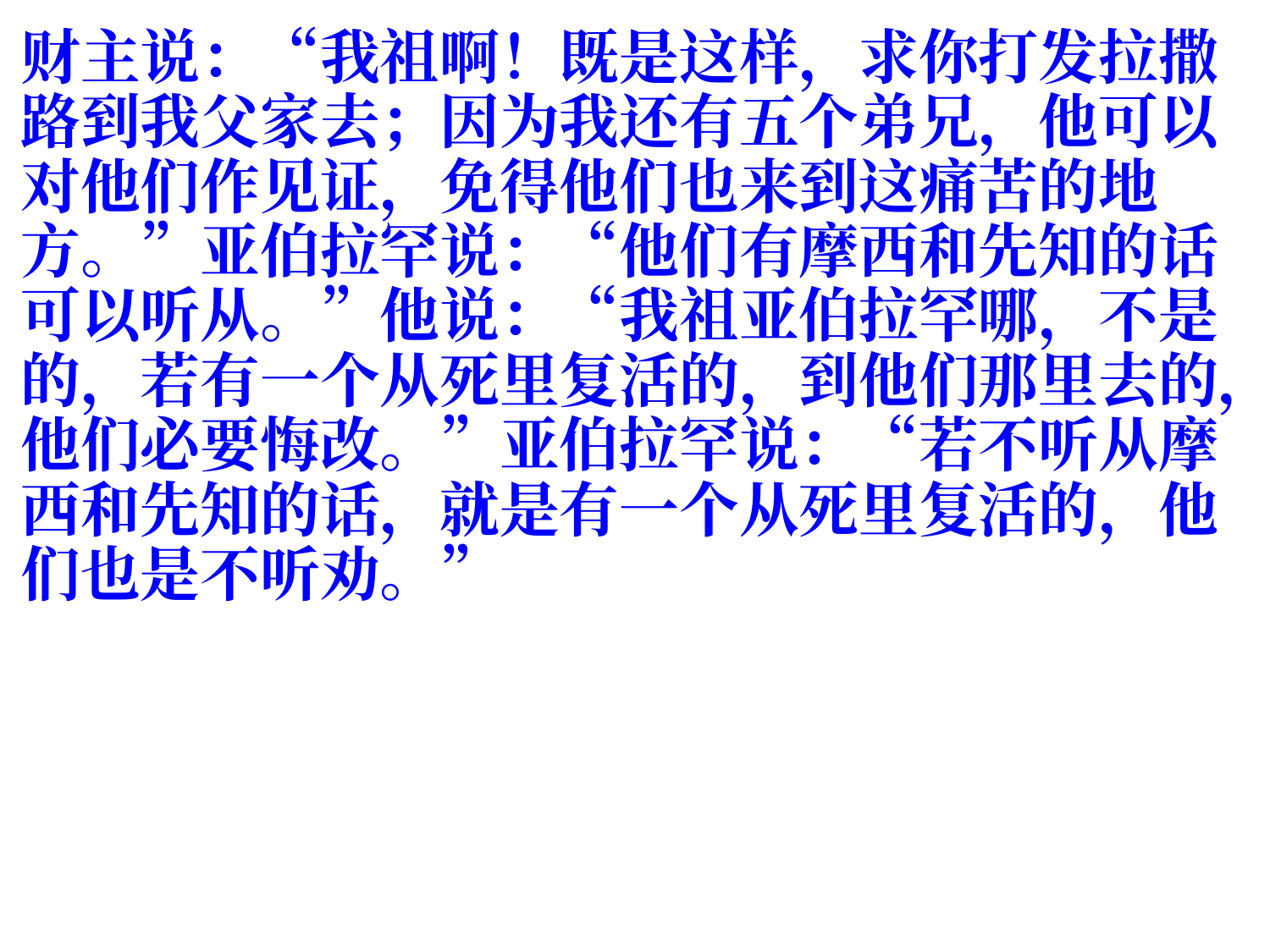

# 财主说：“我祖啊！既是这样，求你打发拉撒路到我父家去；因为我还有五个弟兄，他可以对他们作见证，免得他们也来到这痛苦的地方。”亚伯拉罕说：“他们有摩西和先知的话可以听从。”他说：“我祖亚伯拉罕哪，不是的，若有一个从死里复活的，到他们那里去的，他们必要悔改。”亚伯拉罕说：“若不听从摩西和先知的话，就是有一个从死里复活的，他们也是不听劝。”